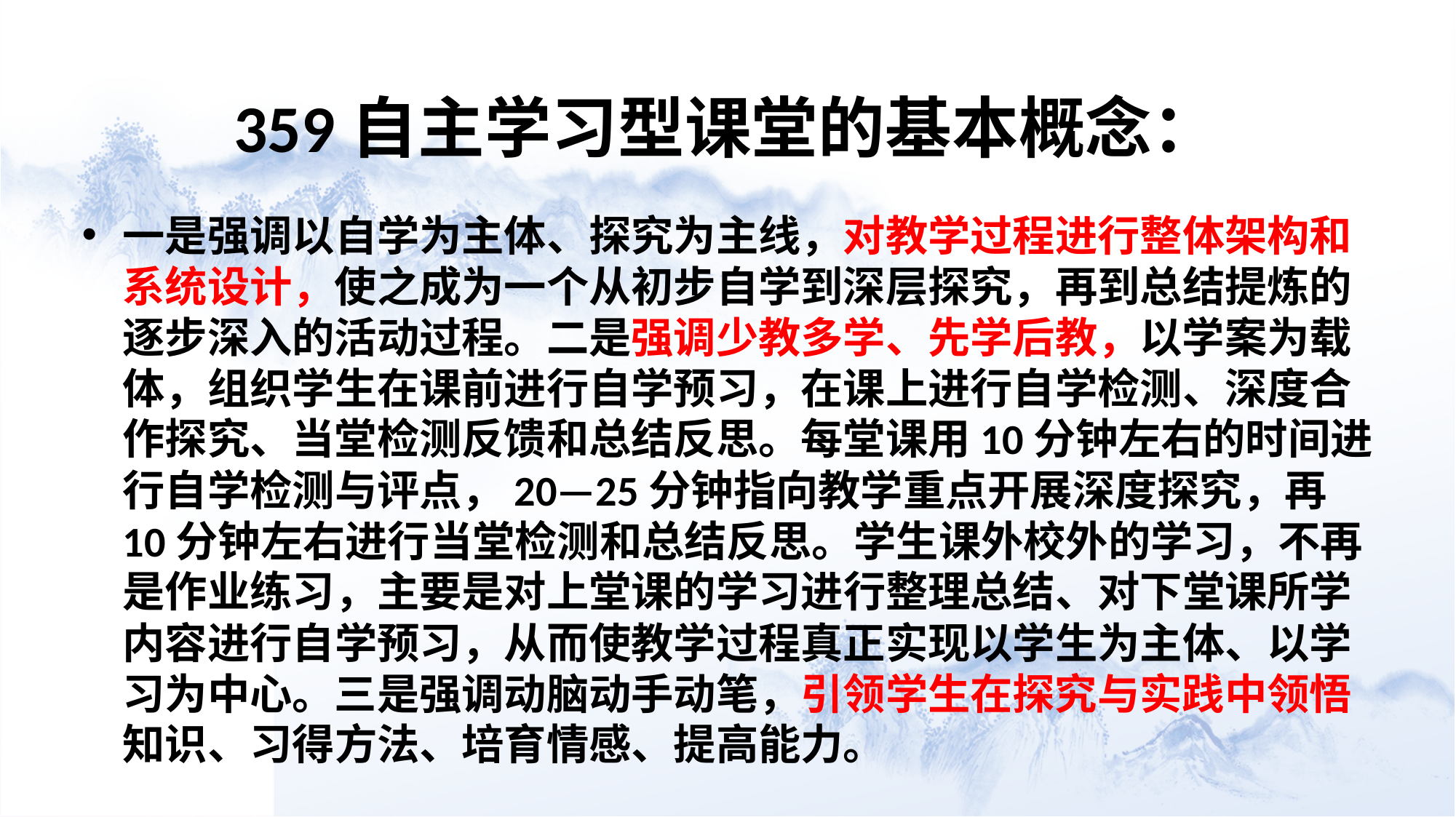

# 359自主学习型课堂的基本概念：

一是强调以自学为主体、探究为主线，对教学过程进行整体架构和系统设计，使之成为一个从初步自学到深层探究，再到总结提炼的逐步深入的活动过程。二是强调少教多学、先学后教，以学案为载体，组织学生在课前进行自学预习，在课上进行自学检测、深度合作探究、当堂检测反馈和总结反思。每堂课用10分钟左右的时间进行自学检测与评点，20—25分钟指向教学重点开展深度探究，再10分钟左右进行当堂检测和总结反思。学生课外校外的学习，不再是作业练习，主要是对上堂课的学习进行整理总结、对下堂课所学内容进行自学预习，从而使教学过程真正实现以学生为主体、以学习为中心。三是强调动脑动手动笔，引领学生在探究与实践中领悟知识、习得方法、培育情感、提高能力。